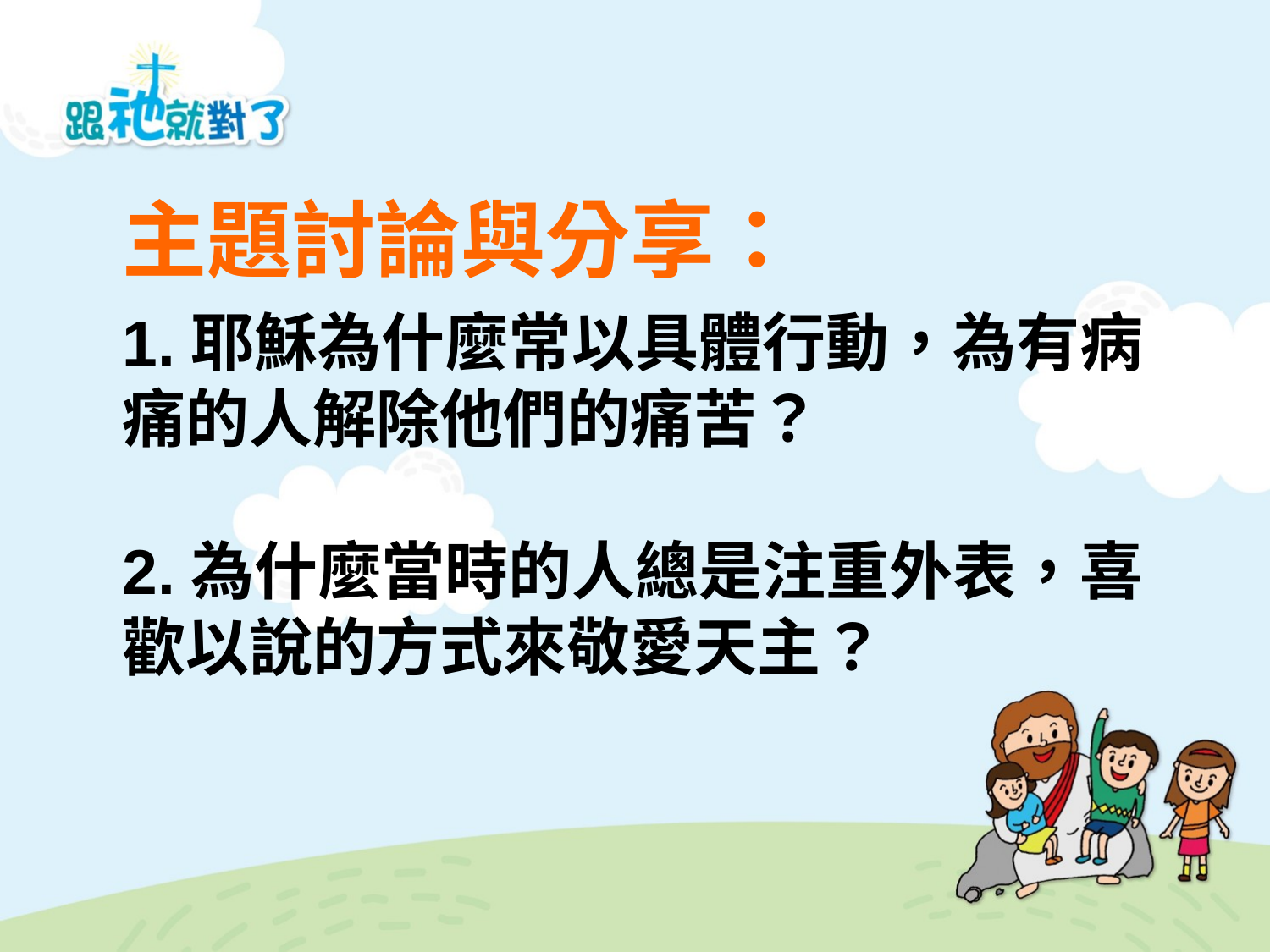

主題討論與分享：
1.耶穌為什麼常以具體行動，為有病痛的人解除他們的痛苦？

2.為什麼當時的人總是注重外表，喜歡以說的方式來敬愛天主？